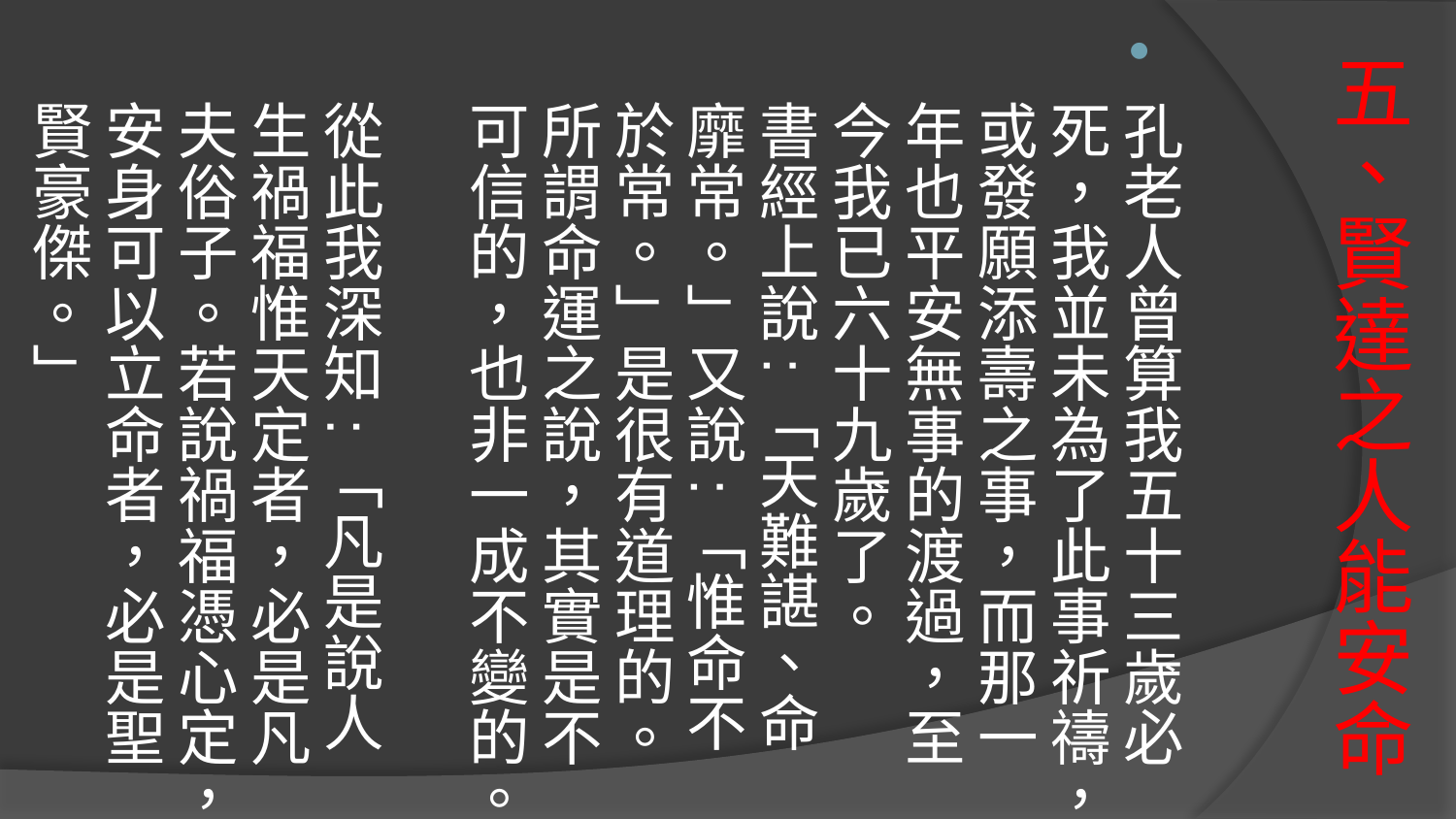

孔老人曾算我五十三歲必死，我並未為了此事祈禱，或發願添壽之事，而那一年也平安無事的渡過，至今我已六十九歲了。
書經上說:「天難諶、命靡常。」又說:「惟命不於常。」是很有道理的。所謂命運之說，其實是不可信的，也非一成不變的。
從此我深知:「凡是說人生禍福惟天定者，必是凡夫俗子。若說禍福憑心定，安身可以立命者，必是聖賢豪傑。」
# 五、賢達之人能安命